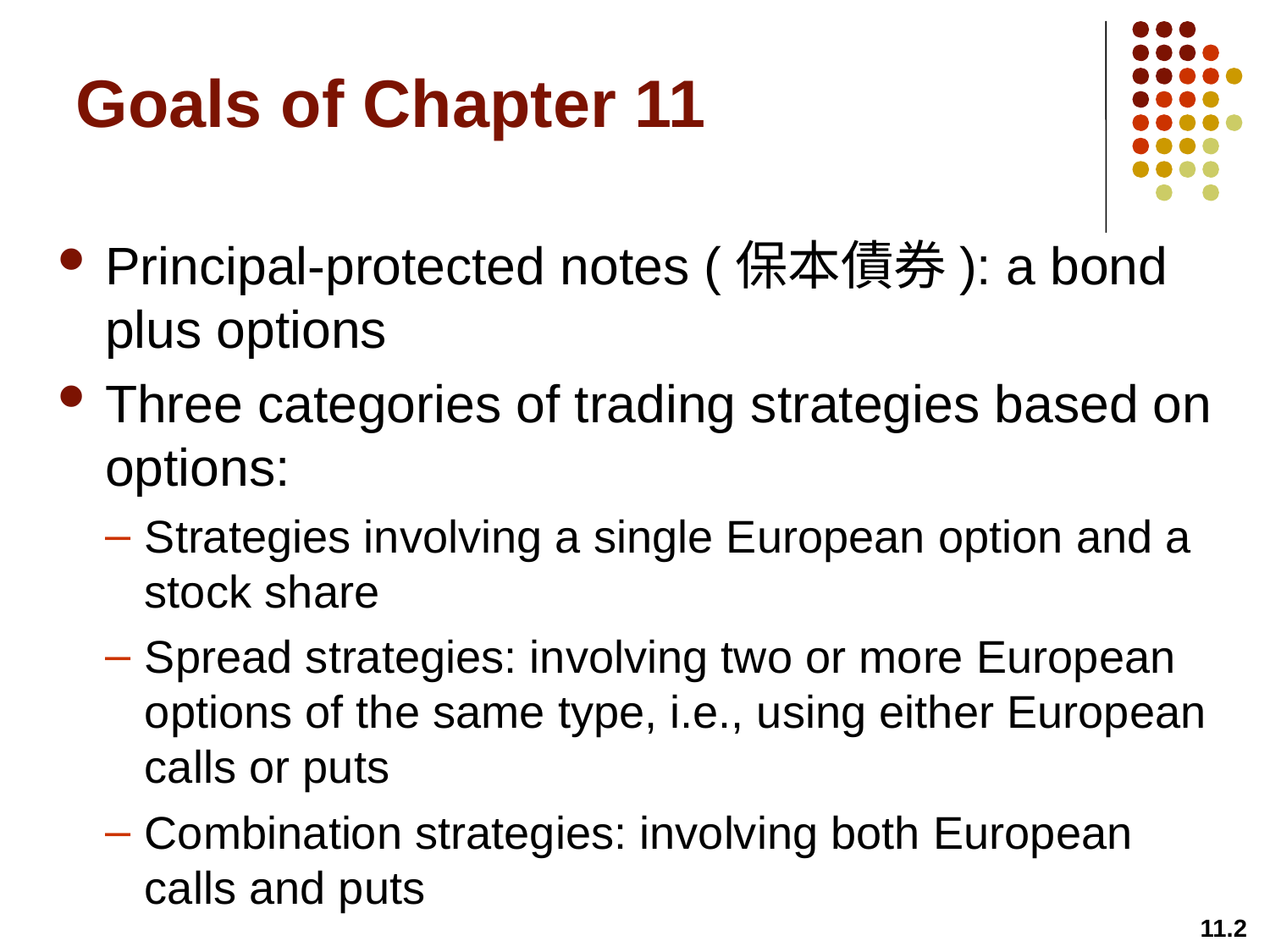

# Goals of Chapter 11
Principal-protected notes (保本債券): a bond plus options
Three categories of trading strategies based on options:
Strategies involving a single European option and a stock share
Spread strategies: involving two or more European options of the same type, i.e., using either European calls or puts
Combination strategies: involving both European calls and puts

11.2